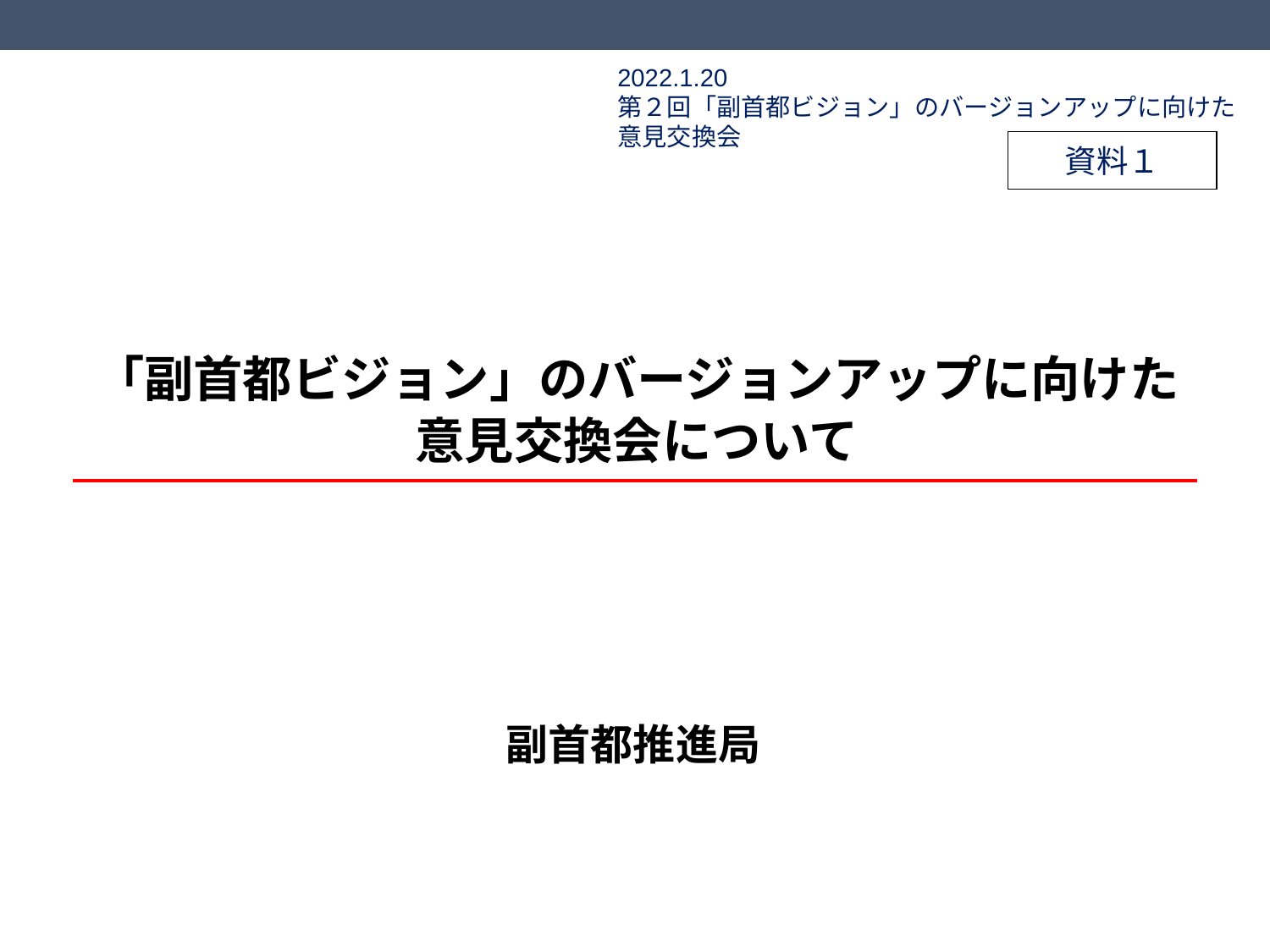

2022.1.20
第２回「副首都ビジョン」のバージョンアップに向けた意見交換会
資料１
# 「副首都ビジョン」のバージョンアップに向けた 意見交換会について

副首都推進局